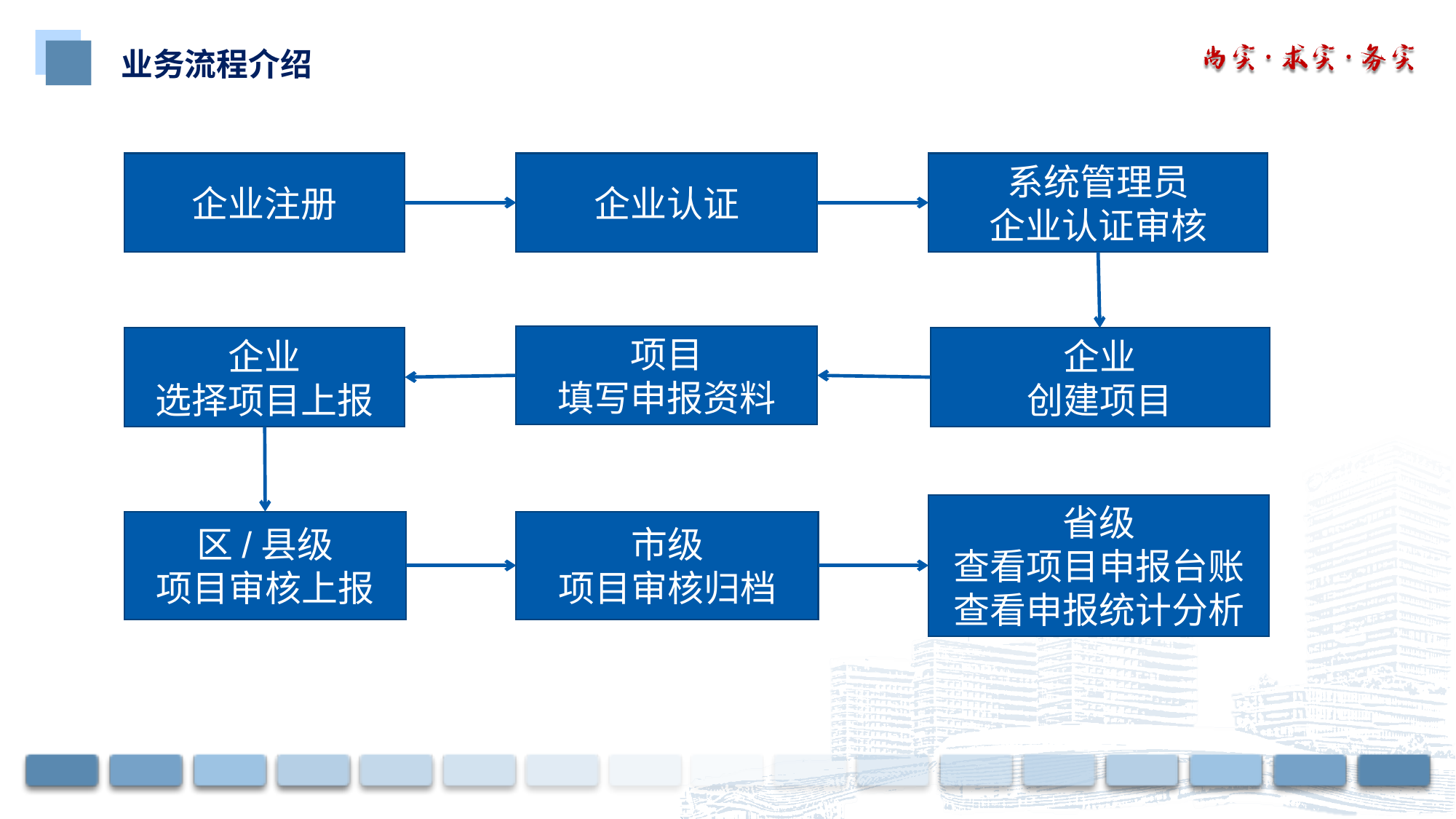

业务流程介绍
企业注册
企业认证
系统管理员
企业认证审核
项目
填写申报资料
企业
选择项目上报
企业
创建项目
省级
查看项目申报台账
查看申报统计分析
区/县级
项目审核上报
市级
项目审核归档